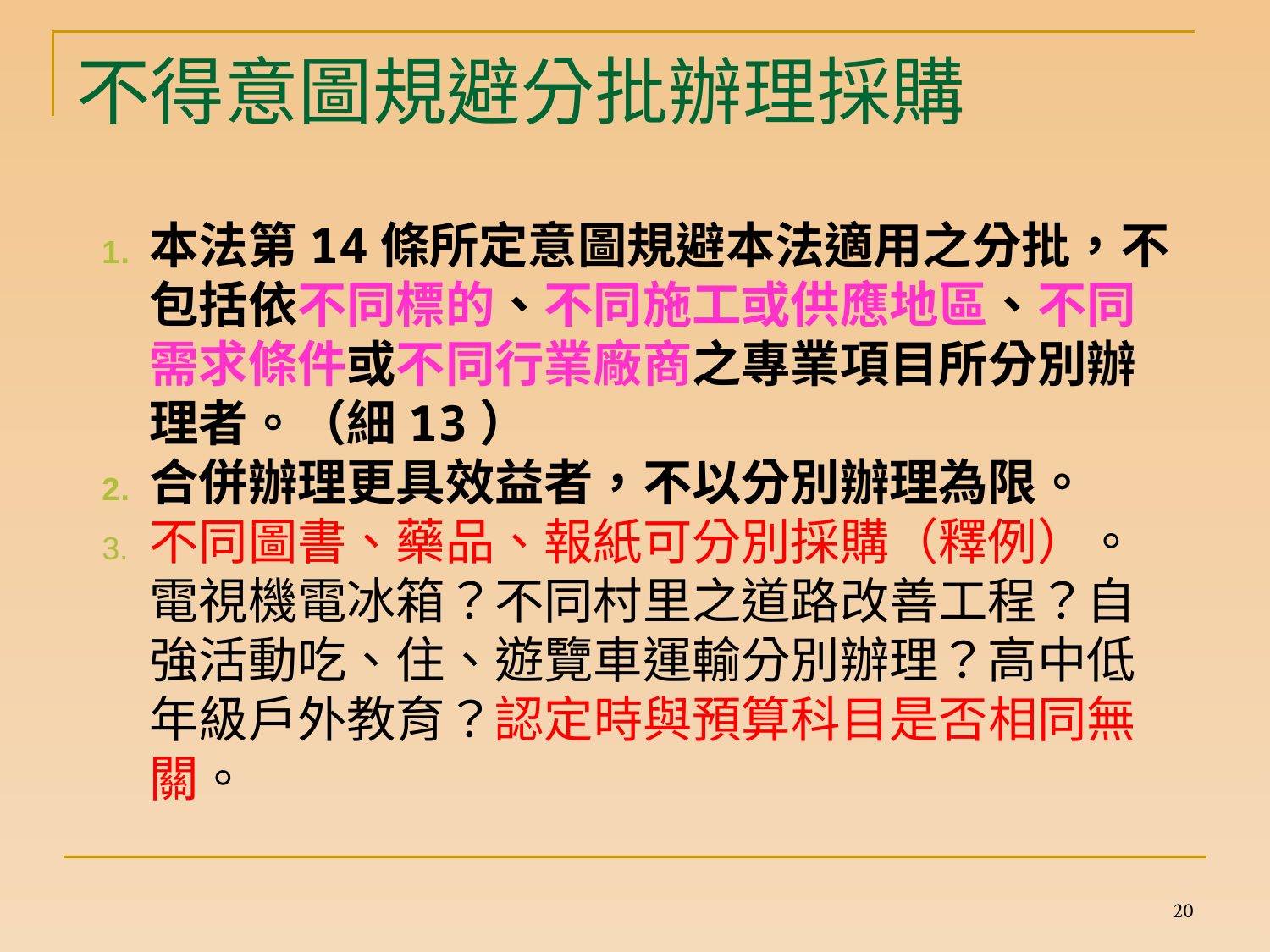

# 不得意圖規避分批辦理採購
本法第14條所定意圖規避本法適用之分批，不包括依不同標的、不同施工或供應地區、不同需求條件或不同行業廠商之專業項目所分別辦理者。（細13）
合併辦理更具效益者，不以分別辦理為限。
不同圖書、藥品、報紙可分別採購（釋例）。電視機電冰箱？不同村里之道路改善工程？自強活動吃、住、遊覽車運輸分別辦理？高中低年級戶外教育？認定時與預算科目是否相同無關。

20